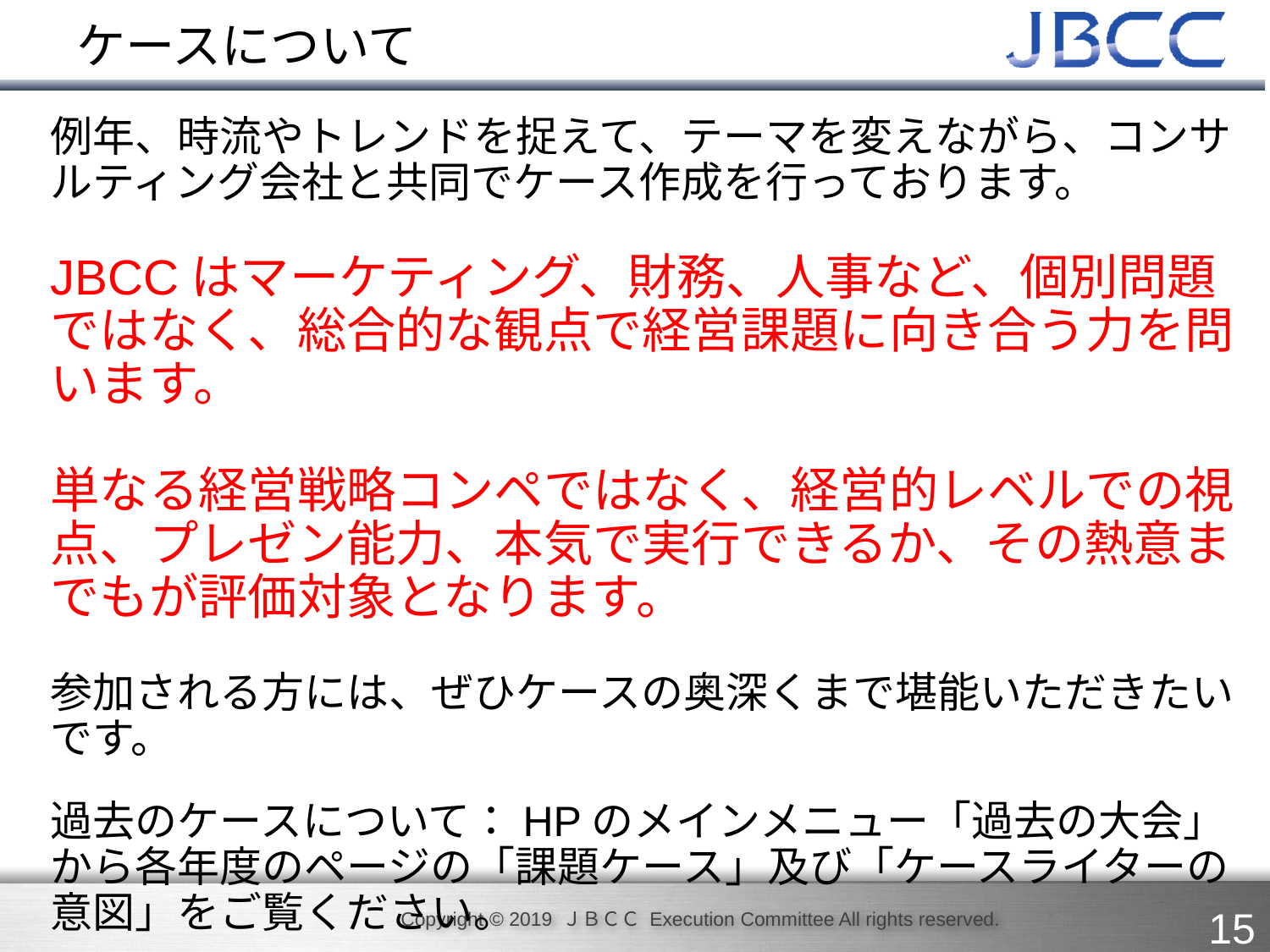

# ケースについて
例年、時流やトレンドを捉えて、テーマを変えながら、コンサルティング会社と共同でケース作成を行っております。

JBCCはマーケティング、財務、人事など、個別問題ではなく、総合的な観点で経営課題に向き合う力を問います。

単なる経営戦略コンペではなく、経営的レベルでの視点、プレゼン能力、本気で実行できるか、その熱意までもが評価対象となります。

参加される方には、ぜひケースの奥深くまで堪能いただきたいです。

過去のケースについて：HPのメインメニュー「過去の大会」から各年度のページの「課題ケース」及び「ケースライターの意図」をご覧ください。
15